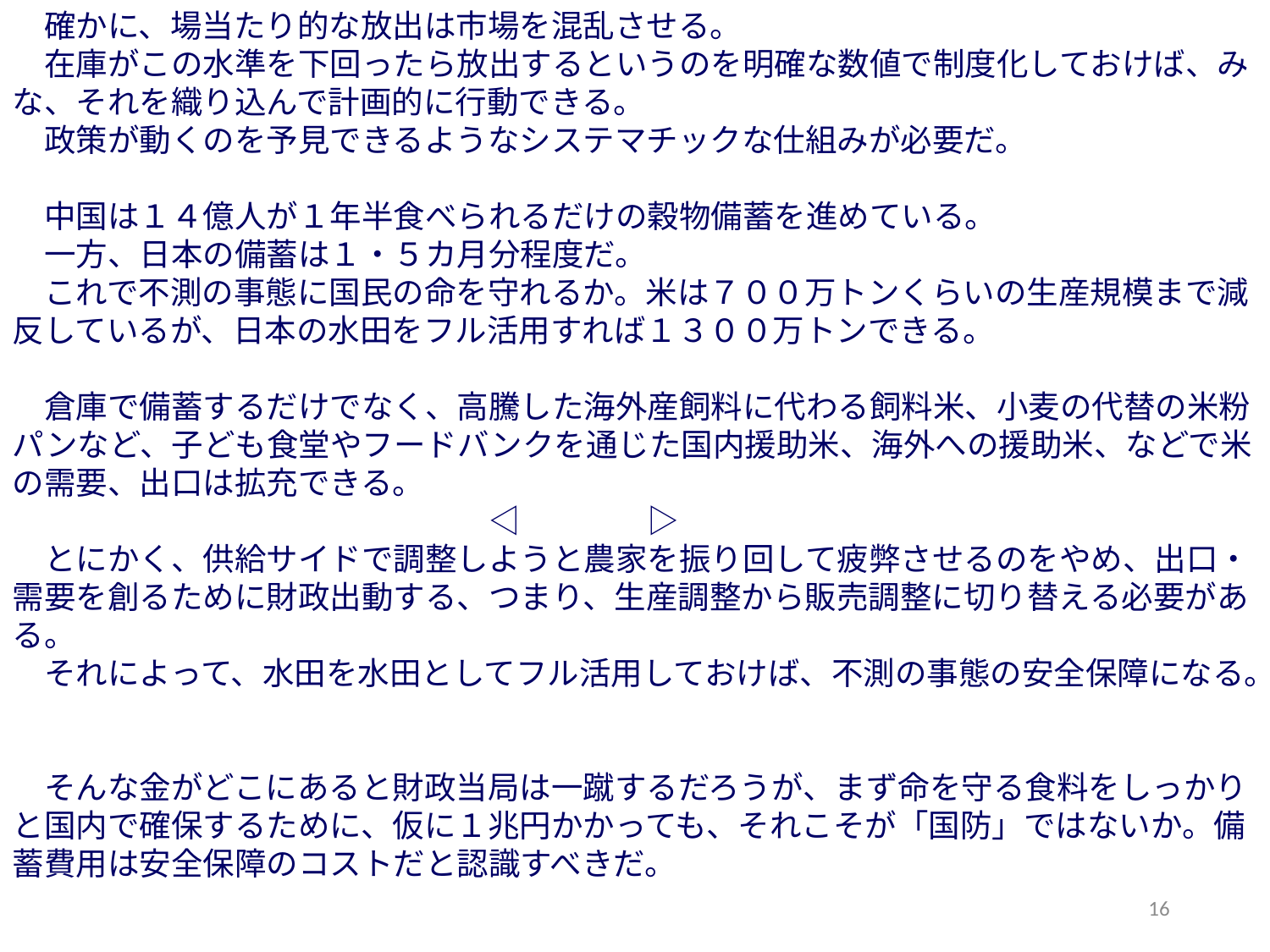

確かに、場当たり的な放出は市場を混乱させる。
　在庫がこの水準を下回ったら放出するというのを明確な数値で制度化しておけば、みな、それを織り込んで計画的に行動できる。
　政策が動くのを予見できるようなシステマチックな仕組みが必要だ。

　中国は１４億人が１年半食べられるだけの穀物備蓄を進めている。
　一方、日本の備蓄は１・５カ月分程度だ。
　これで不測の事態に国民の命を守れるか。米は７００万トンくらいの生産規模まで減反しているが、日本の水田をフル活用すれば１３００万トンできる。
　倉庫で備蓄するだけでなく、高騰した海外産飼料に代わる飼料米、小麦の代替の米粉パンなど、子ども食堂やフードバンクを通じた国内援助米、海外への援助米、などで米の需要、出口は拡充できる。
　　　　　　　　　　　　　　　◁　　　　▷
　とにかく、供給サイドで調整しようと農家を振り回して疲弊させるのをやめ、出口・需要を創るために財政出動する、つまり、生産調整から販売調整に切り替える必要がある。
　それによって、水田を水田としてフル活用しておけば、不測の事態の安全保障になる。
　そんな金がどこにあると財政当局は一蹴するだろうが、まず命を守る食料をしっかりと国内で確保するために、仮に１兆円かかっても、それこそが「国防」ではないか。備蓄費用は安全保障のコストだと認識すべきだ。
16